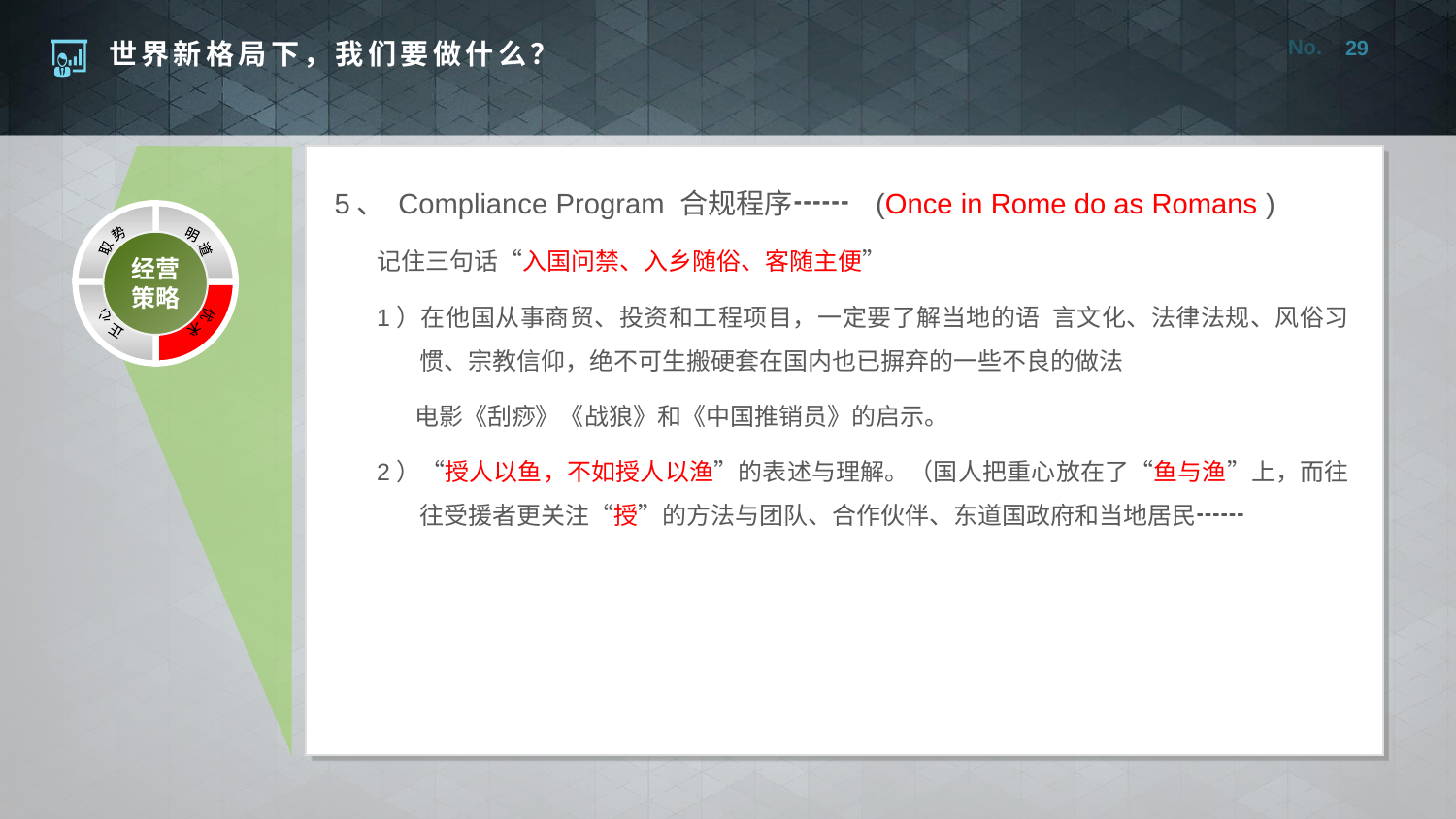

29

5、 Compliance Program 合规程序┅┅   (Once in Rome do as Romans )
记住三句话“入国问禁、入乡随俗、客随主便”
1）在他国从事商贸、投资和工程项目，一定要了解当地的语  言文化、法律法规、风俗习惯、宗教信仰，绝不可生搬硬套在国内也已摒弃的一些不良的做法
      电影《刮痧》《战狼》和《中国推销员》的启示。
2）“授人以鱼，不如授人以渔”的表述与理解。（国人把重心放在了“鱼与渔”上，而往往受援者更关注“授”的方法与团队、合作伙伴、东道国政府和当地居民┅┅

取  势
明  道
经营
策略
优  术
正  心